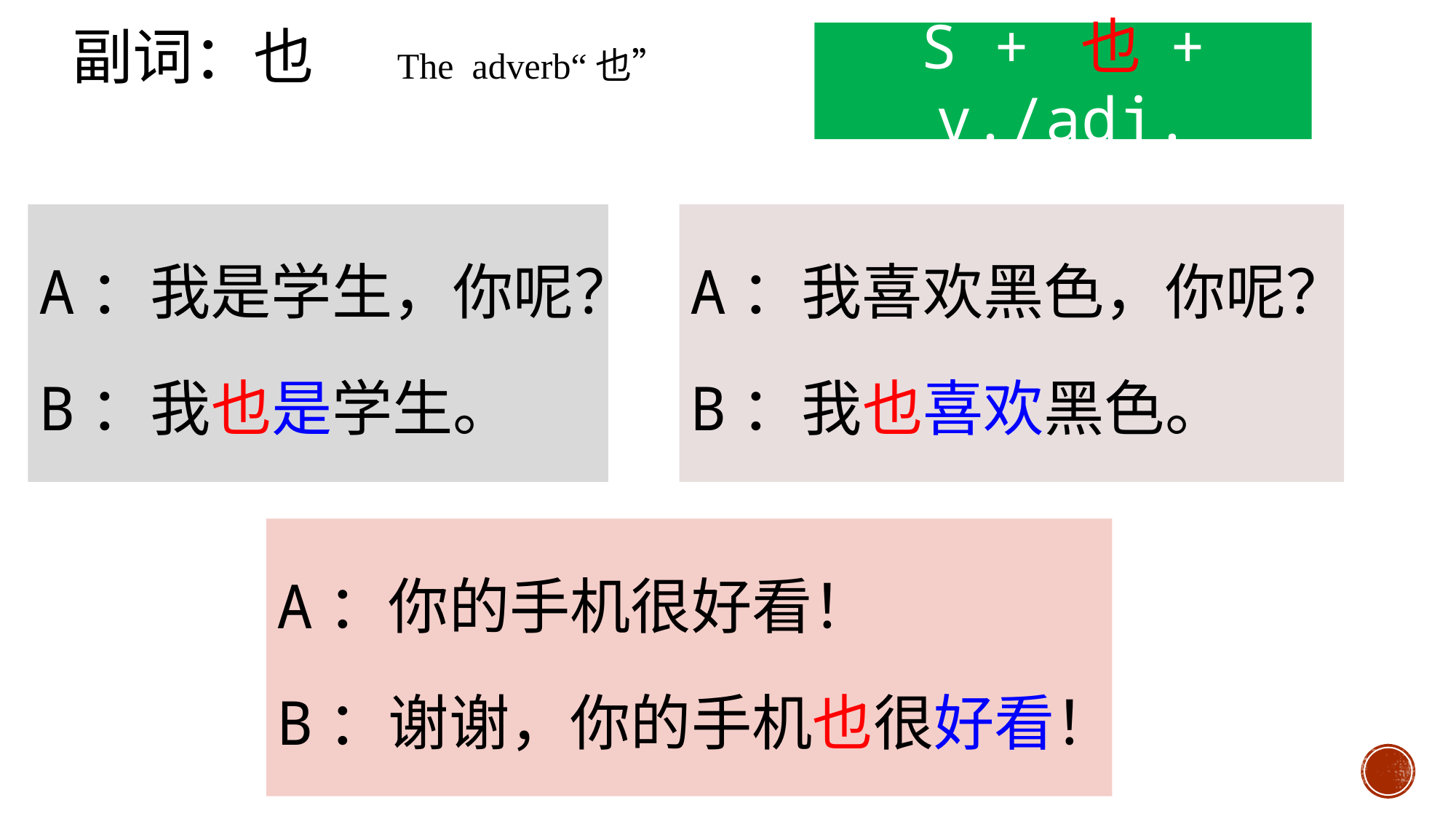

副词：也     The  adverb“也”
S + 也 + v./adj.
A：我是学生，你呢？
B：我也是学生。

A：我喜欢黑色，你呢？
B：我也喜欢黑色。

A：你的手机很好看！
B：谢谢，你的手机也很好看！